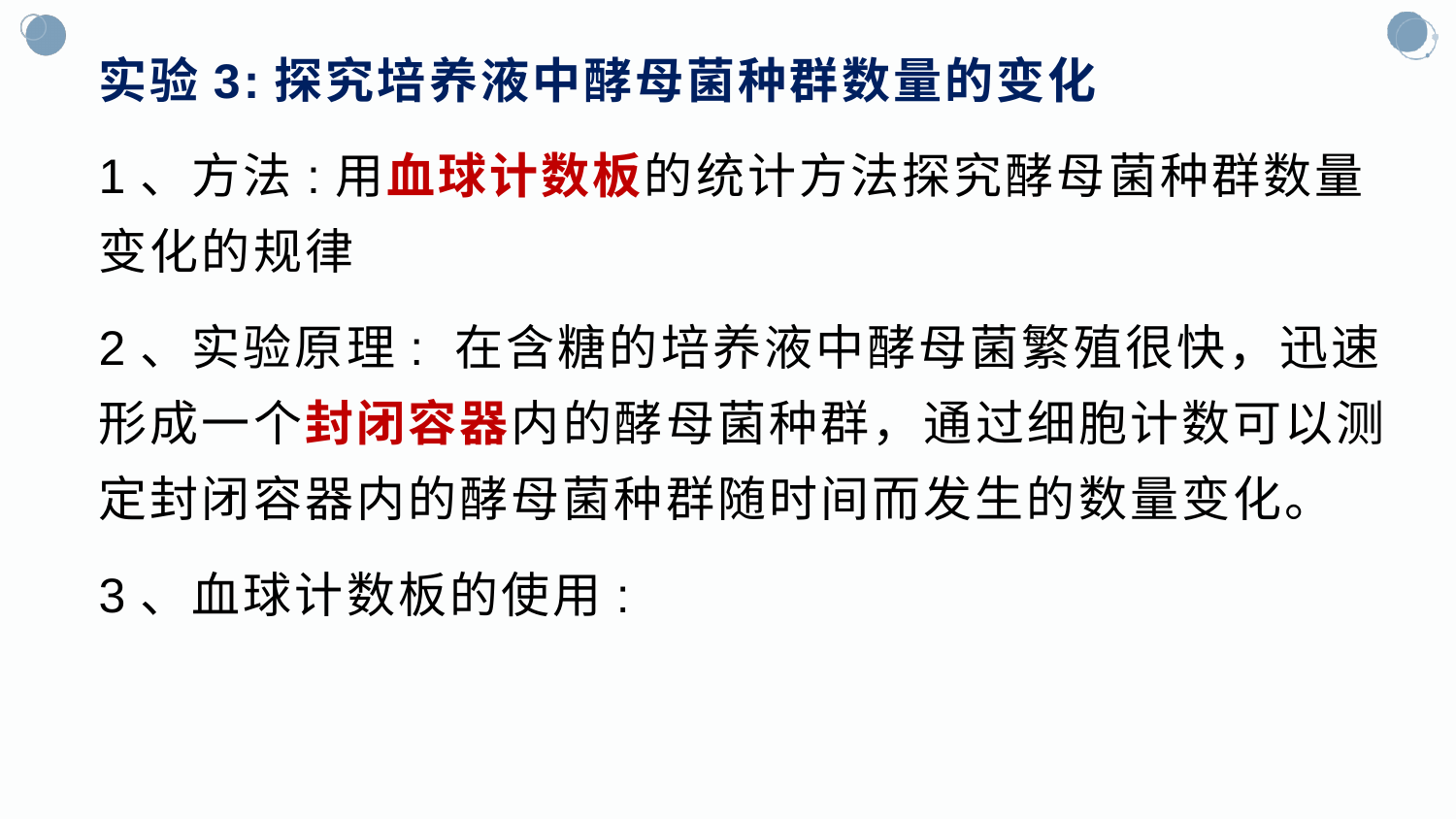

实验3:探究培养液中酵母菌种群数量的变化
1、方法:用血球计数板的统计方法探究酵母菌种群数量变化的规律
2、实验原理: 在含糖的培养液中酵母菌繁殖很快，迅速形成一个封闭容器内的酵母菌种群，通过细胞计数可以测定封闭容器内的酵母菌种群随时间而发生的数量变化。
3、血球计数板的使用: